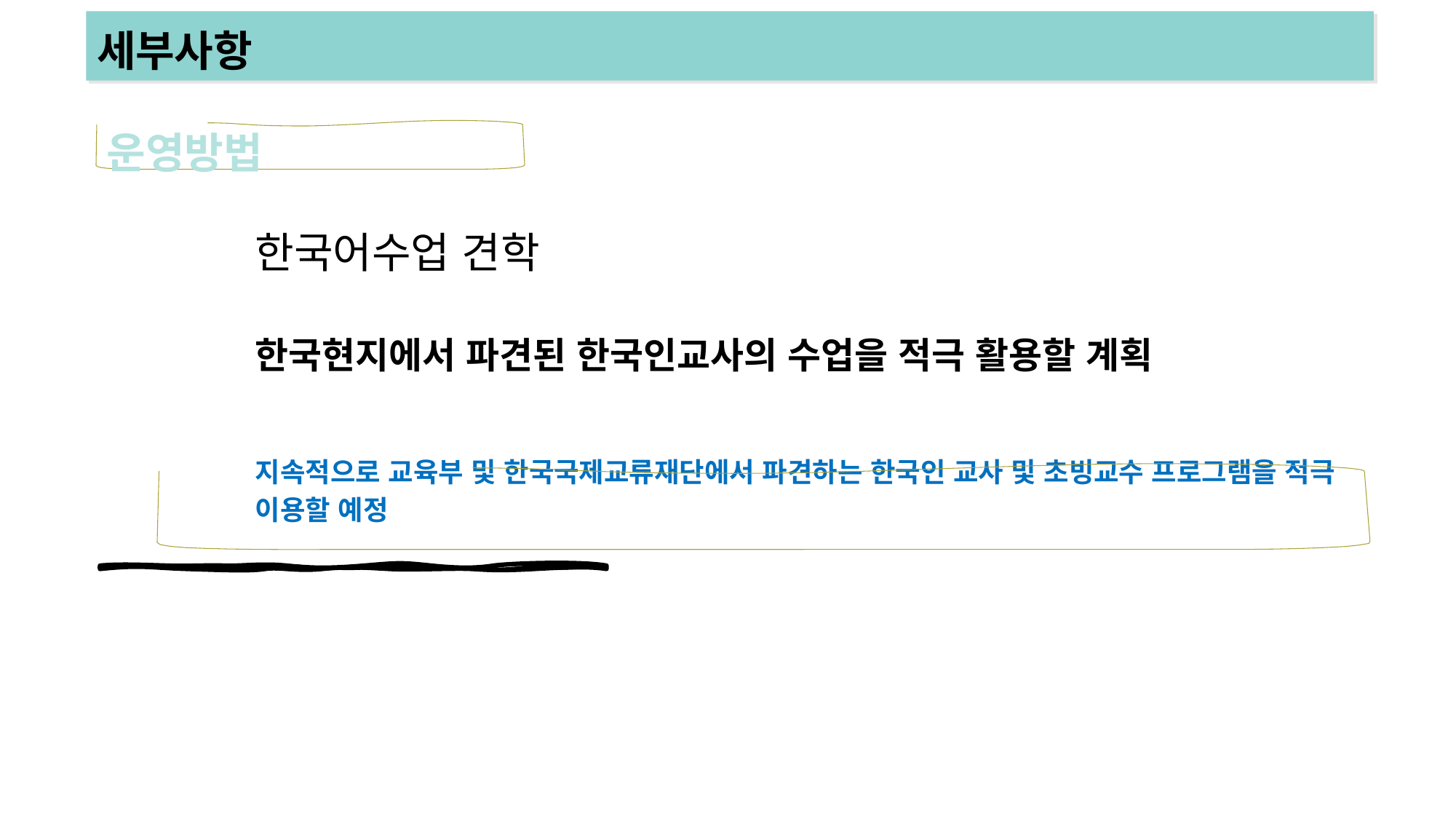

세부사항
운영방법
한국어수업 견학

한국현지에서 파견된 한국인교사의 수업을 적극 활용할 계획

지속적으로 교육부 및 한국국제교류재단에서 파견하는 한국인 교사 및 초빙교수 프로그램을 적극 이용할 예정